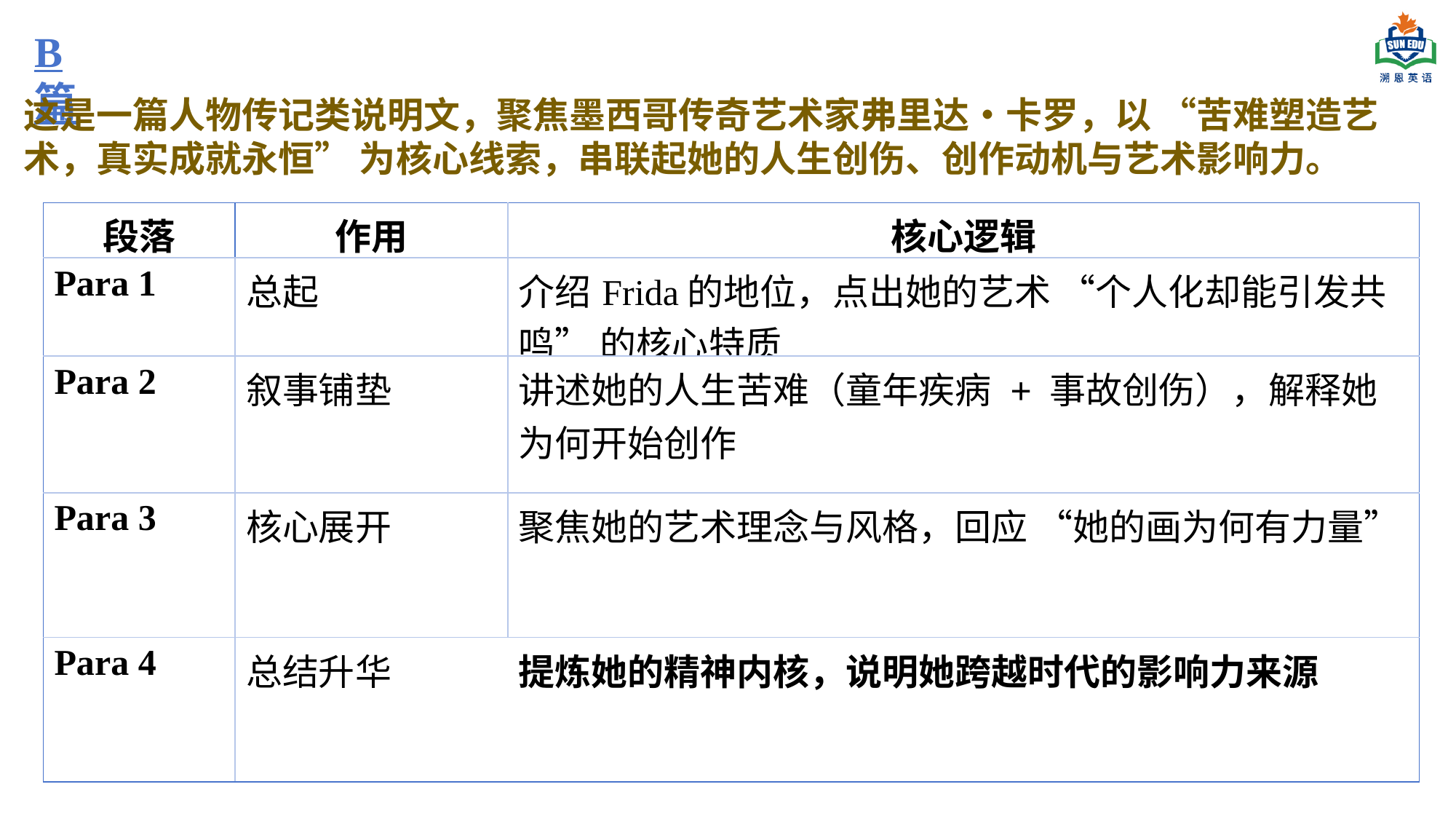

B篇
这是一篇人物传记类说明文，聚焦墨西哥传奇艺术家弗里达・卡罗，以 “苦难塑造艺术，真实成就永恒” 为核心线索，串联起她的人生创伤、创作动机与艺术影响力。
| 段落 | 作用 | 核心逻辑 |
| --- | --- | --- |
| Para 1 | 总起 | 介绍Frida的地位，点出她的艺术 “个人化却能引发共鸣” 的核心特质 |
| Para 2 | 叙事铺垫 | 讲述她的人生苦难（童年疾病 + 事故创伤），解释她为何开始创作 |
| Para 3 | 核心展开 | 聚焦她的艺术理念与风格，回应 “她的画为何有力量” |
| Para 4 | 总结升华 | 提炼她的精神内核，说明她跨越时代的影响力来源 |